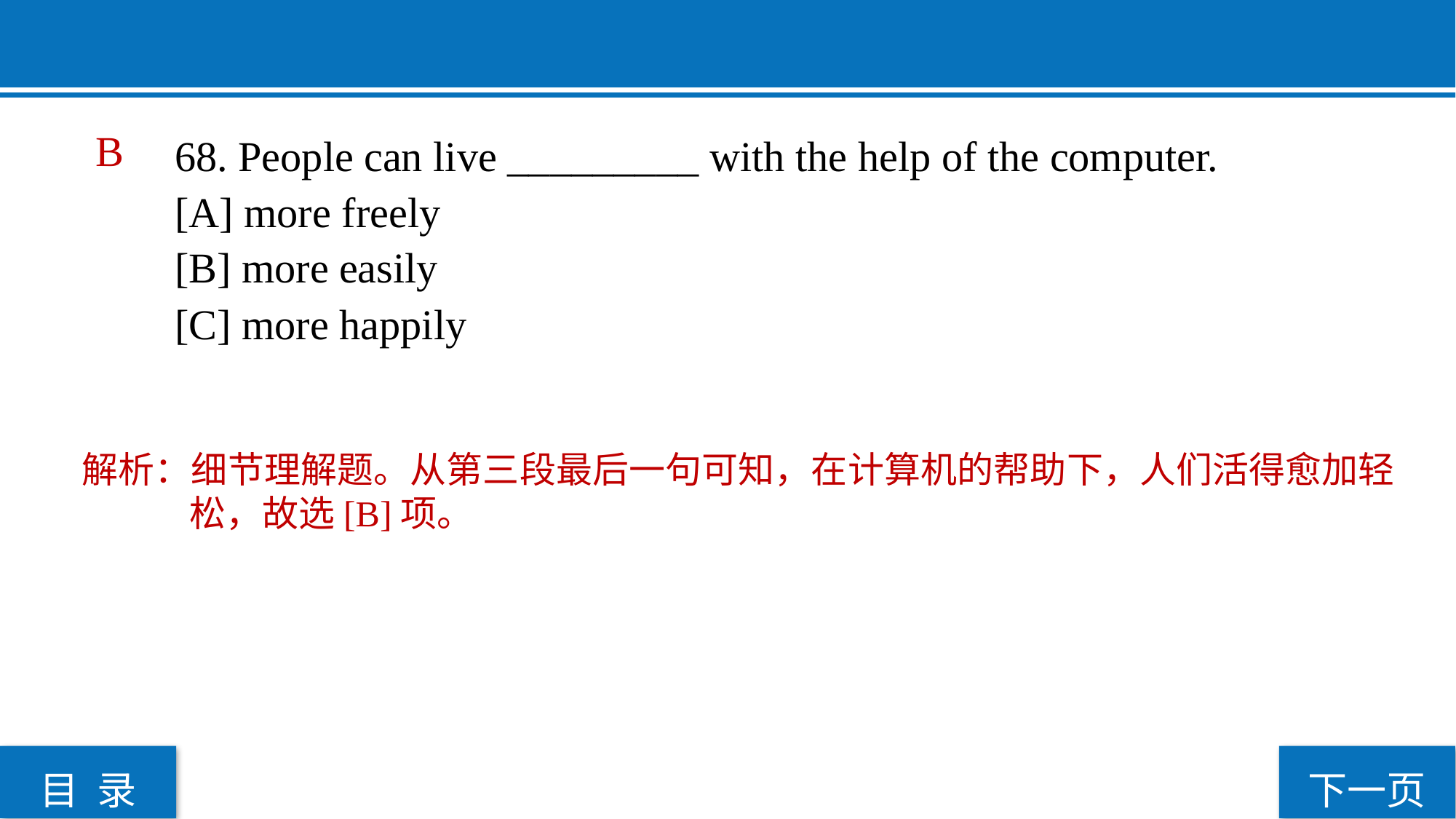

B
68. People can live _________ with the help of the computer.
[A] more freely
[B] more easily
[C] more happily
解析：细节理解题。从第三段最后一句可知，在计算机的帮助下，人们活得愈加轻松，故选[B]项。